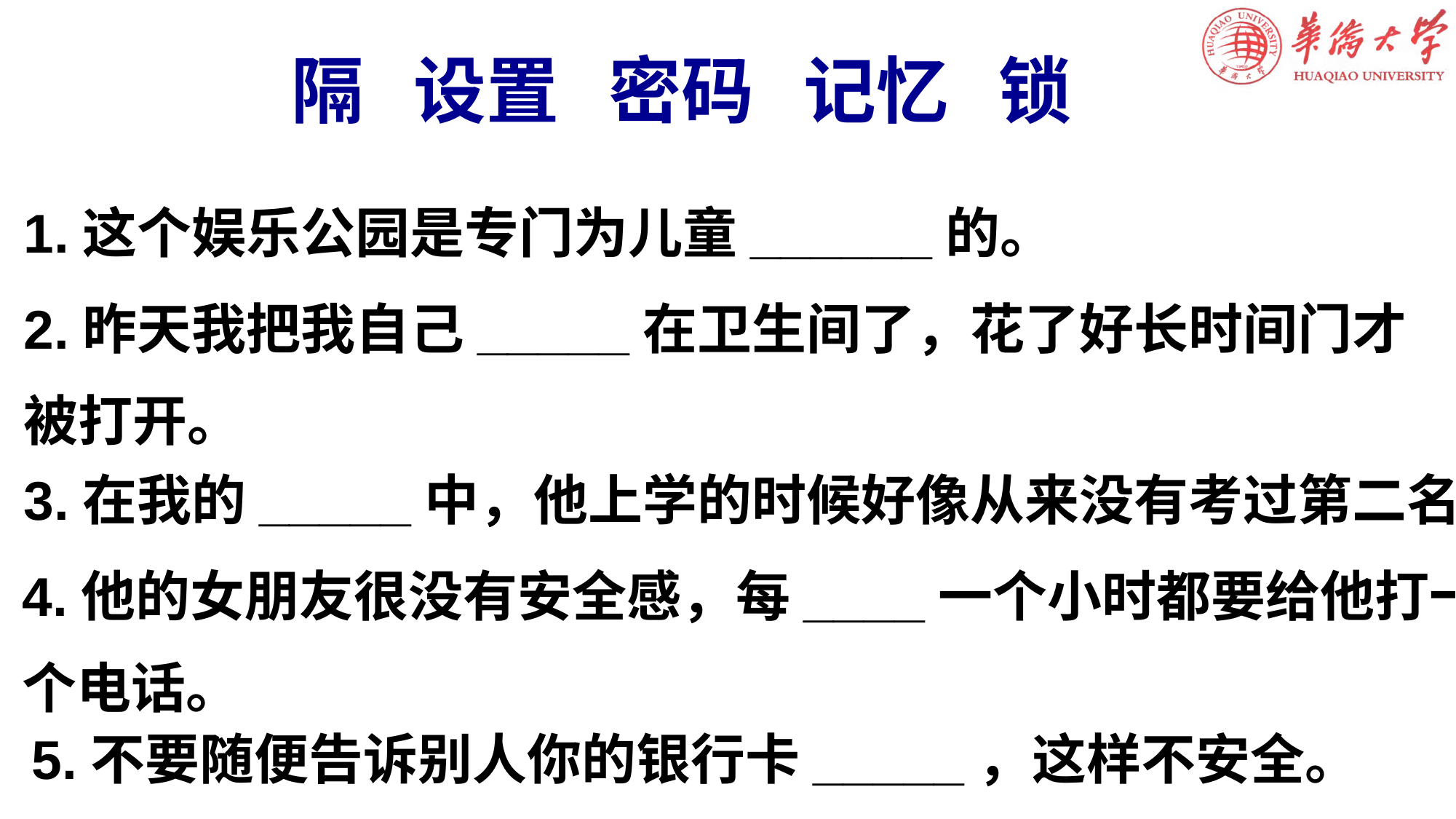

隔   设置   密码   记忆   锁
1.这个娱乐公园是专门为儿童______的。
2.昨天我把我自己_____在卫生间了，花了好长时间门才被打开。
3.在我的_____中，他上学的时候好像从来没有考过第二名。
4.他的女朋友很没有安全感，每____一个小时都要给他打一个电话。
5.不要随便告诉别人你的银行卡_____，这样不安全。